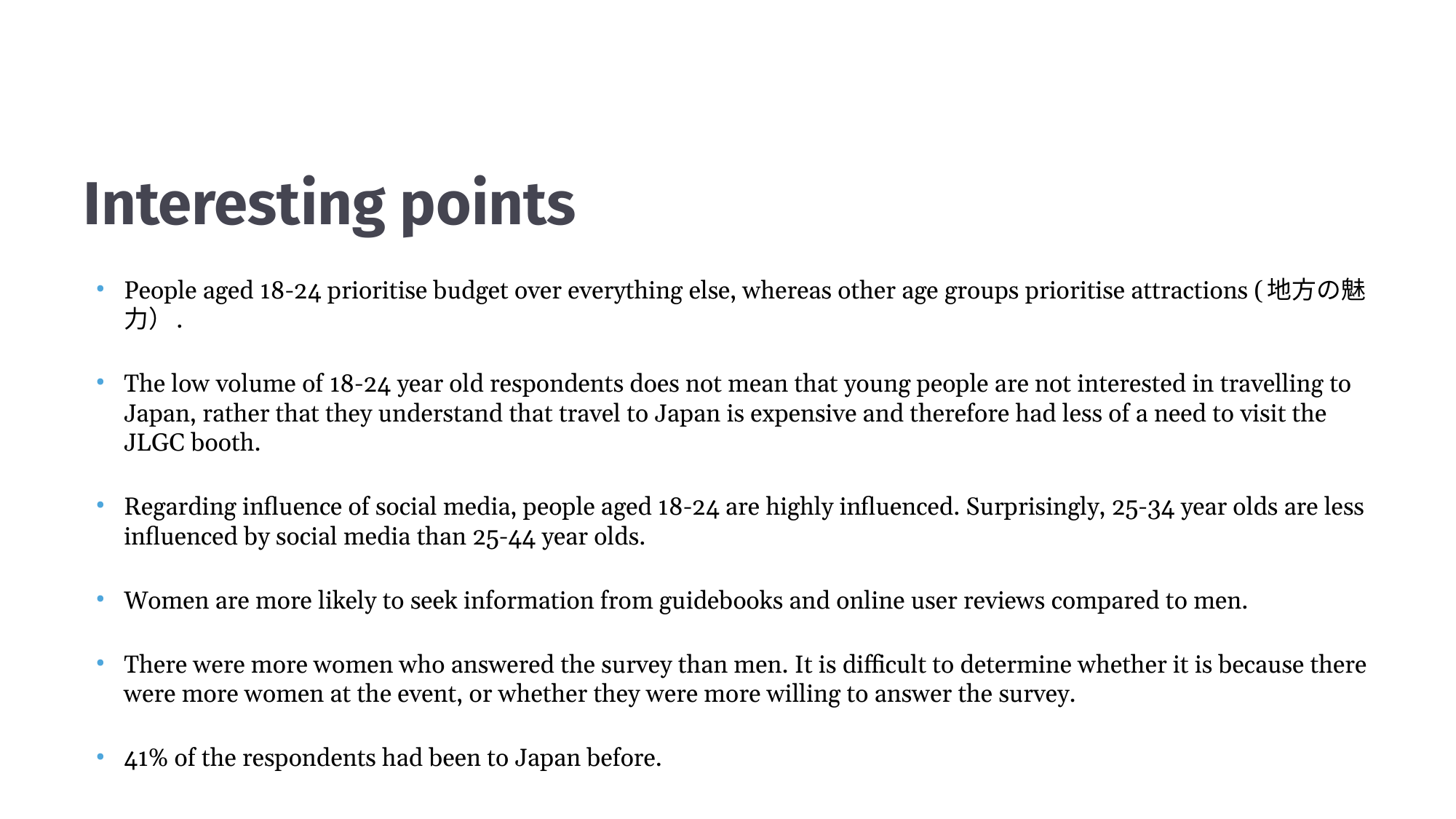

# Interesting points
People aged 18-24 prioritise budget over everything else, whereas other age groups prioritise attractions (地方の魅力）.

The low volume of 18-24 year old respondents does not mean that young people are not interested in travelling to Japan, rather that they understand that travel to Japan is expensive and therefore had less of a need to visit the JLGC booth.

Regarding influence of social media, people aged 18-24 are highly influenced. Surprisingly, 25-34 year olds are less influenced by social media than 25-44 year olds.

Women are more likely to seek information from guidebooks and online user reviews compared to men.

There were more women who answered the survey than men. It is difficult to determine whether it is because there were more women at the event, or whether they were more willing to answer the survey.

41% of the respondents had been to Japan before.